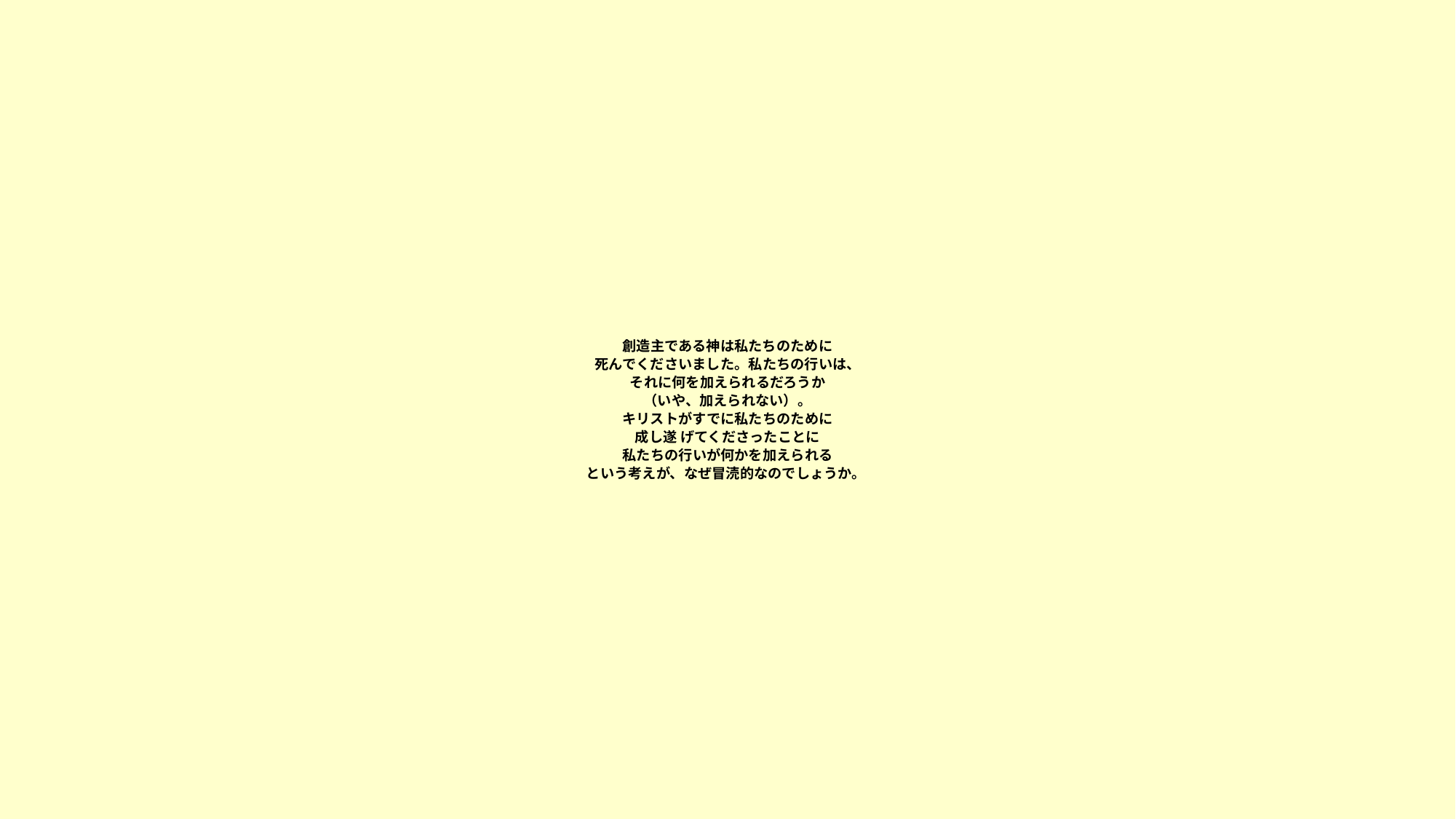

# 創造主である神は私たちのために 死んでくださいました。私たちの行いは、 それに何を加えられるだろうか （いや、加えられない）。 キリストがすでに私たちのために 成し遂 げてくださったことに 私たちの行いが何かを加えられる という考えが、なぜ冒涜的なのでしょうか。